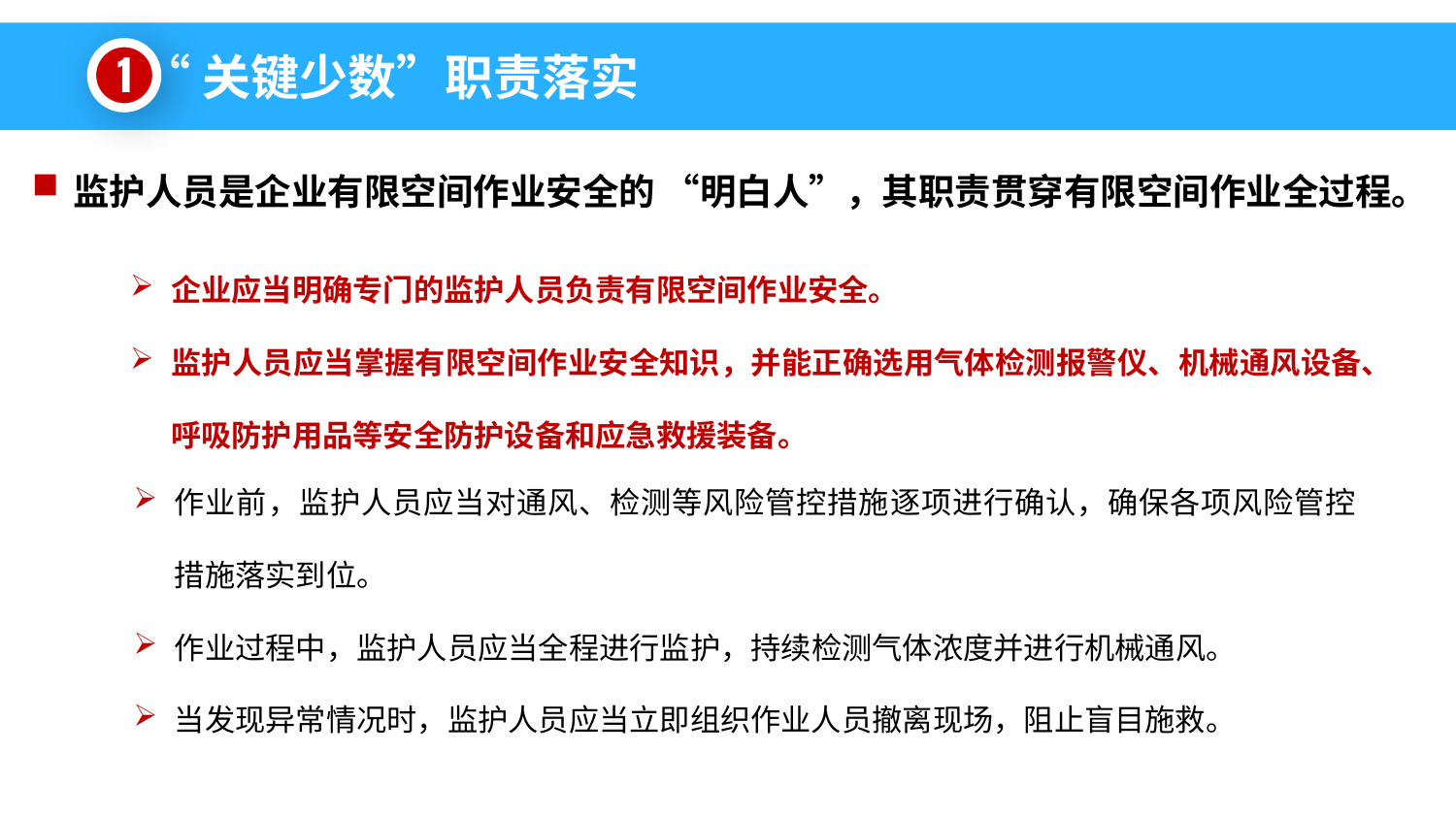

“关键少数”职责落实

1
监护人员是企业有限空间作业安全的 “明白人”，其职责贯穿有限空间作业全过程。
企业应当明确专门的监护人员负责有限空间作业安全。
监护人员应当掌握有限空间作业安全知识，并能正确选用气体检测报警仪、机械通风设备、呼吸防护用品等安全防护设备和应急救援装备。
作业前，监护人员应当对通风、检测等风险管控措施逐项进行确认，确保各项风险管控措施落实到位。
作业过程中，监护人员应当全程进行监护，持续检测气体浓度并进行机械通风。
当发现异常情况时，监护人员应当立即组织作业人员撤离现场，阻止盲目施救。